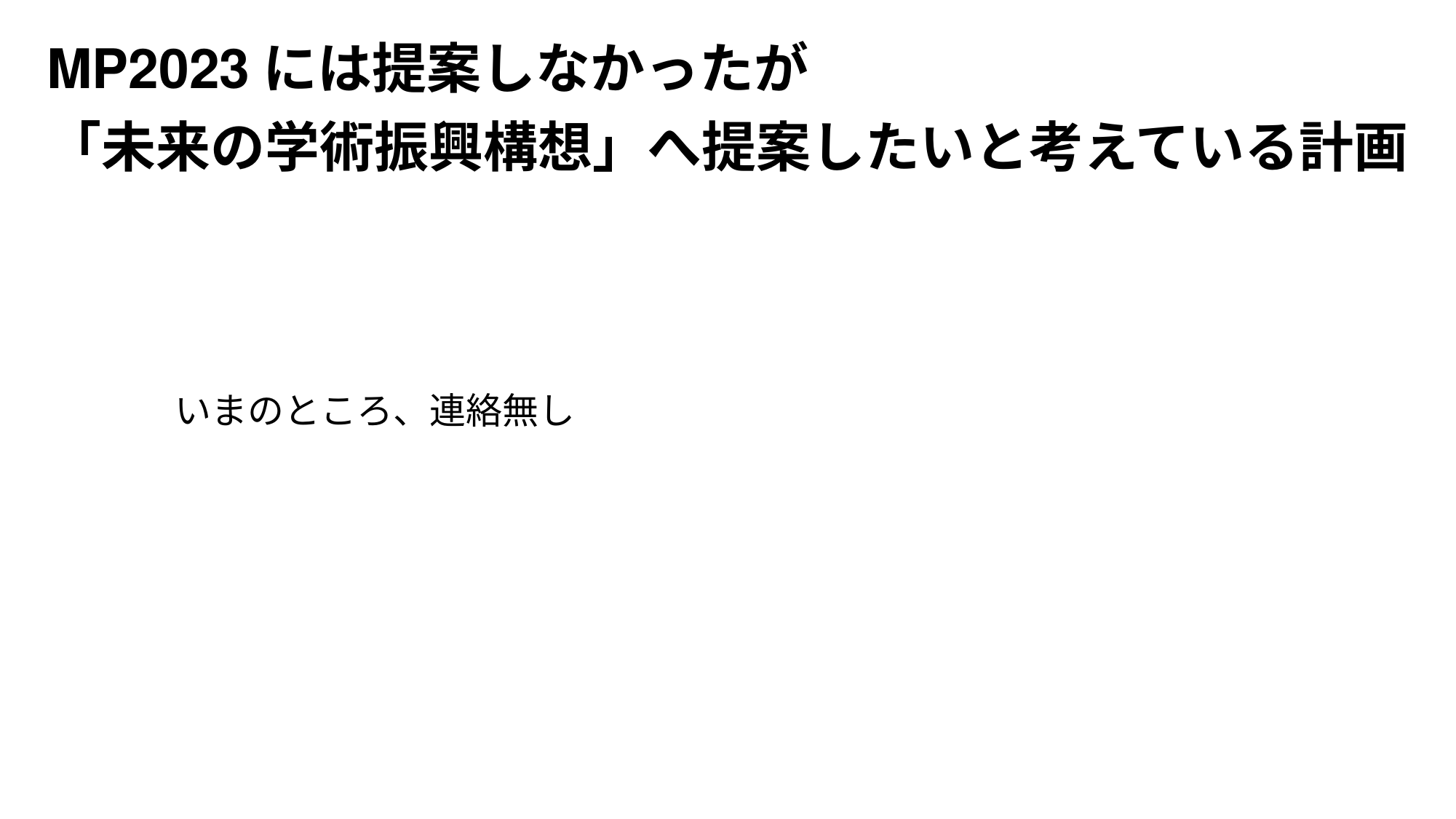

MP2023には提案しなかったが
「未来の学術振興構想」へ提案したいと考えている計画
いまのところ、連絡無し